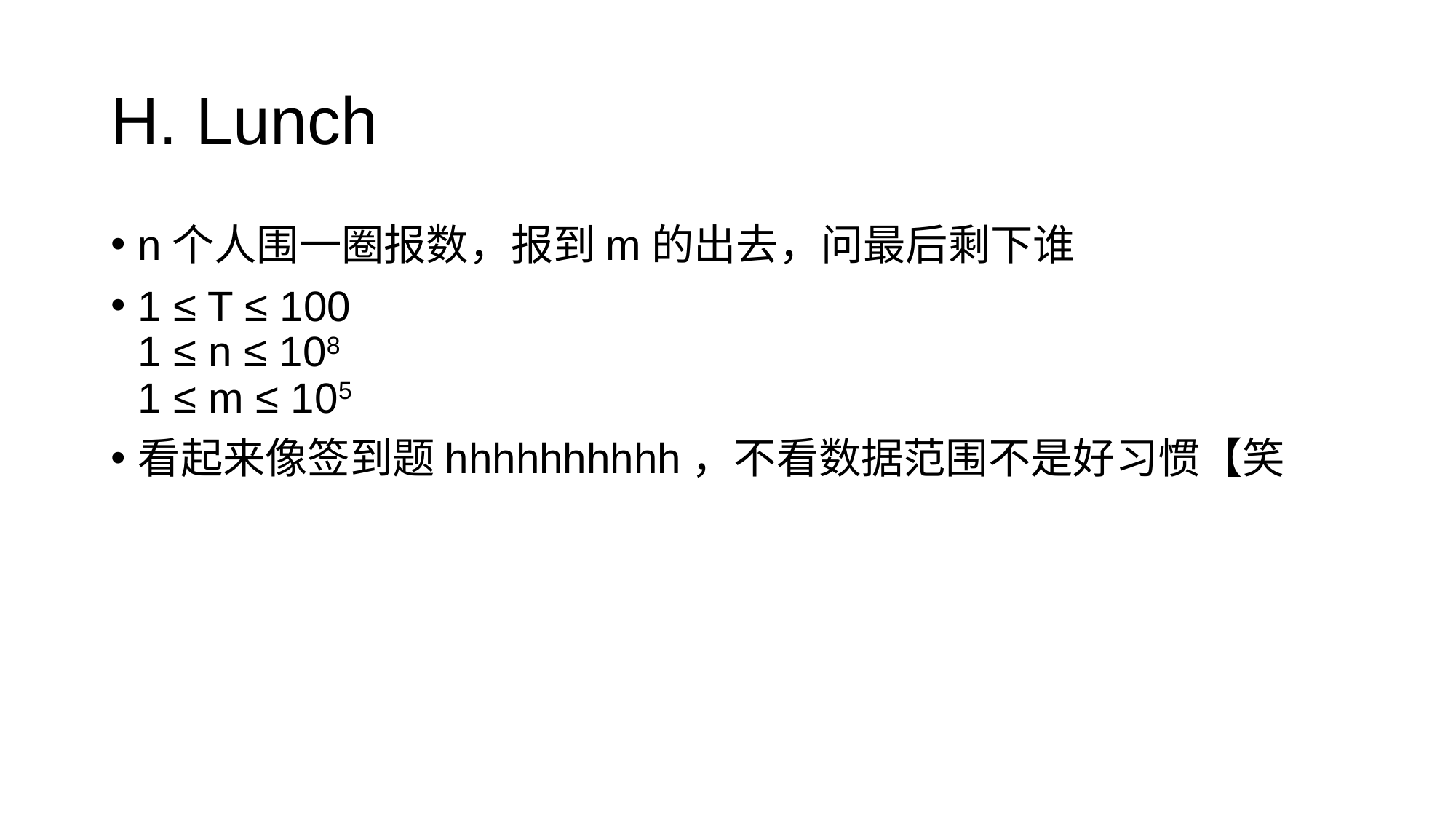

# H. Lunch
n个人围一圈报数，报到m的出去，问最后剩下谁
1 ≤ T ≤ 100
1 ≤ n ≤ 108
1 ≤ m ≤ 105
看起来像签到题hhhhhhhhhh，不看数据范围不是好习惯【笑